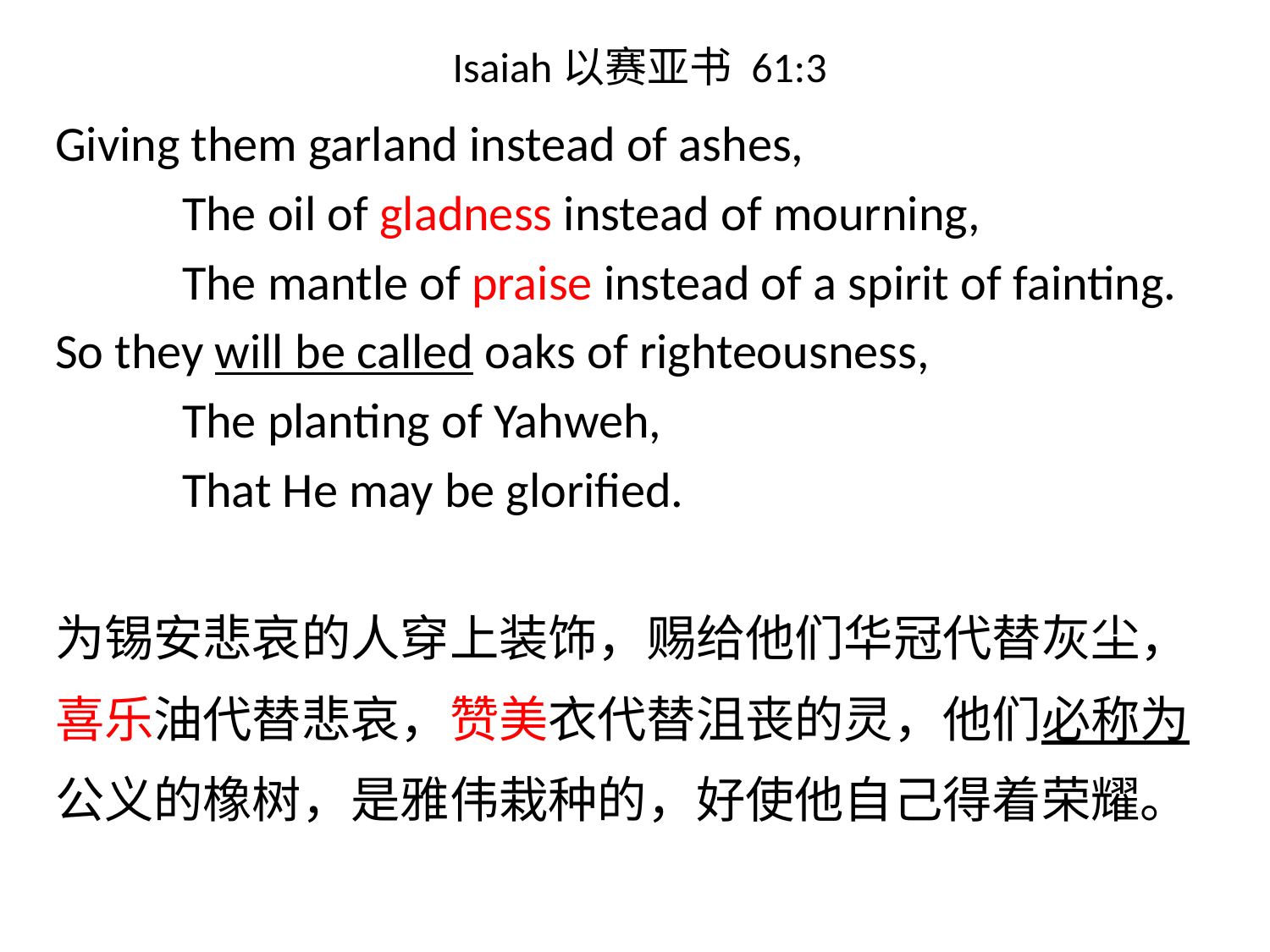

# Isaiah以赛亚书 61:3
Giving them garland instead of ashes,
	The oil of gladness instead of mourning,
	The mantle of praise instead of a spirit of fainting.
So they will be called oaks of righteousness,
	The planting of Yahweh,
	That He may be glorified.

为锡安悲哀的人穿上装饰，赐给他们华冠代替灰尘，
喜乐油代替悲哀，赞美衣代替沮丧的灵，他们必称为
公义的橡树，是雅伟栽种的，好使他自己得着荣耀。